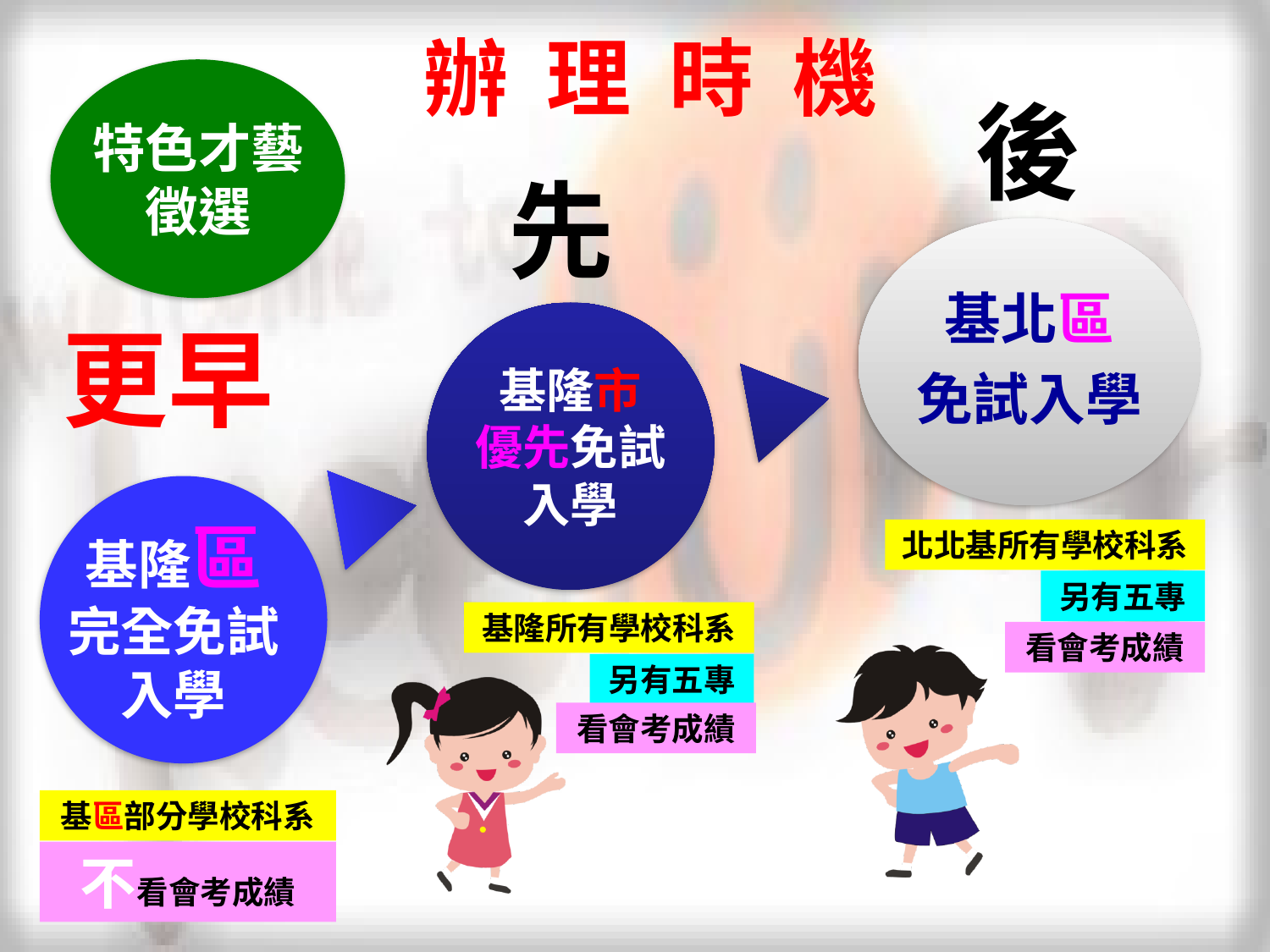

# 辦  理  時  機

特色才藝
徵選
後
先
基隆市
優先免試
入學
基北區
免試入學
更早

基隆區
完全免試
入學
北北基所有學校科系
另有五專
基隆所有學校科系
看會考成績

另有五專

看會考成績
基區部分學校科系
不看會考成績